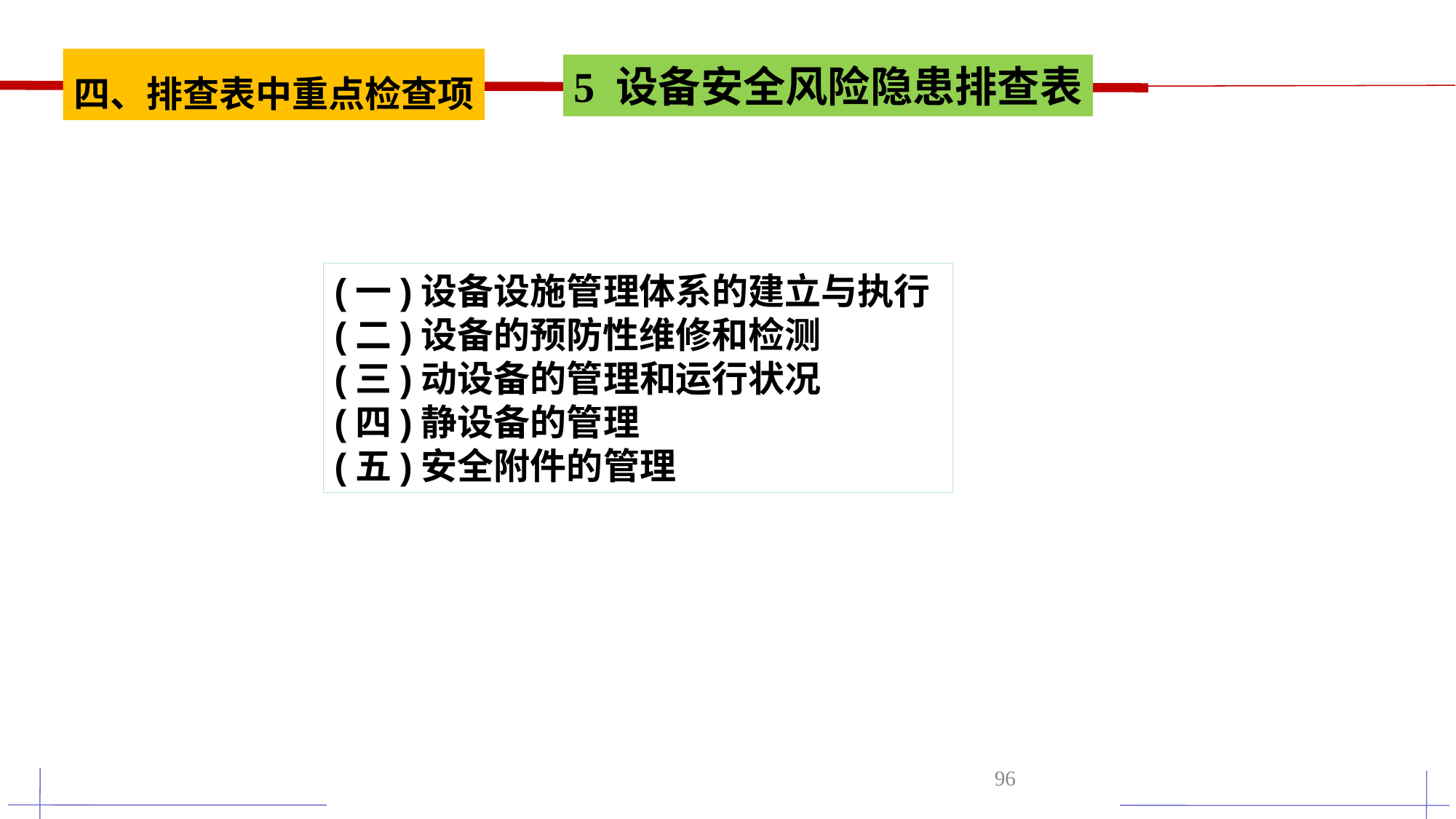

四、排查表中重点检查项
5 设备安全风险隐患排查表
(一)设备设施管理体系的建立与执行
(二)设备的预防性维修和检测
(三)动设备的管理和运行状况
(四)静设备的管理
(五)安全附件的管理
96